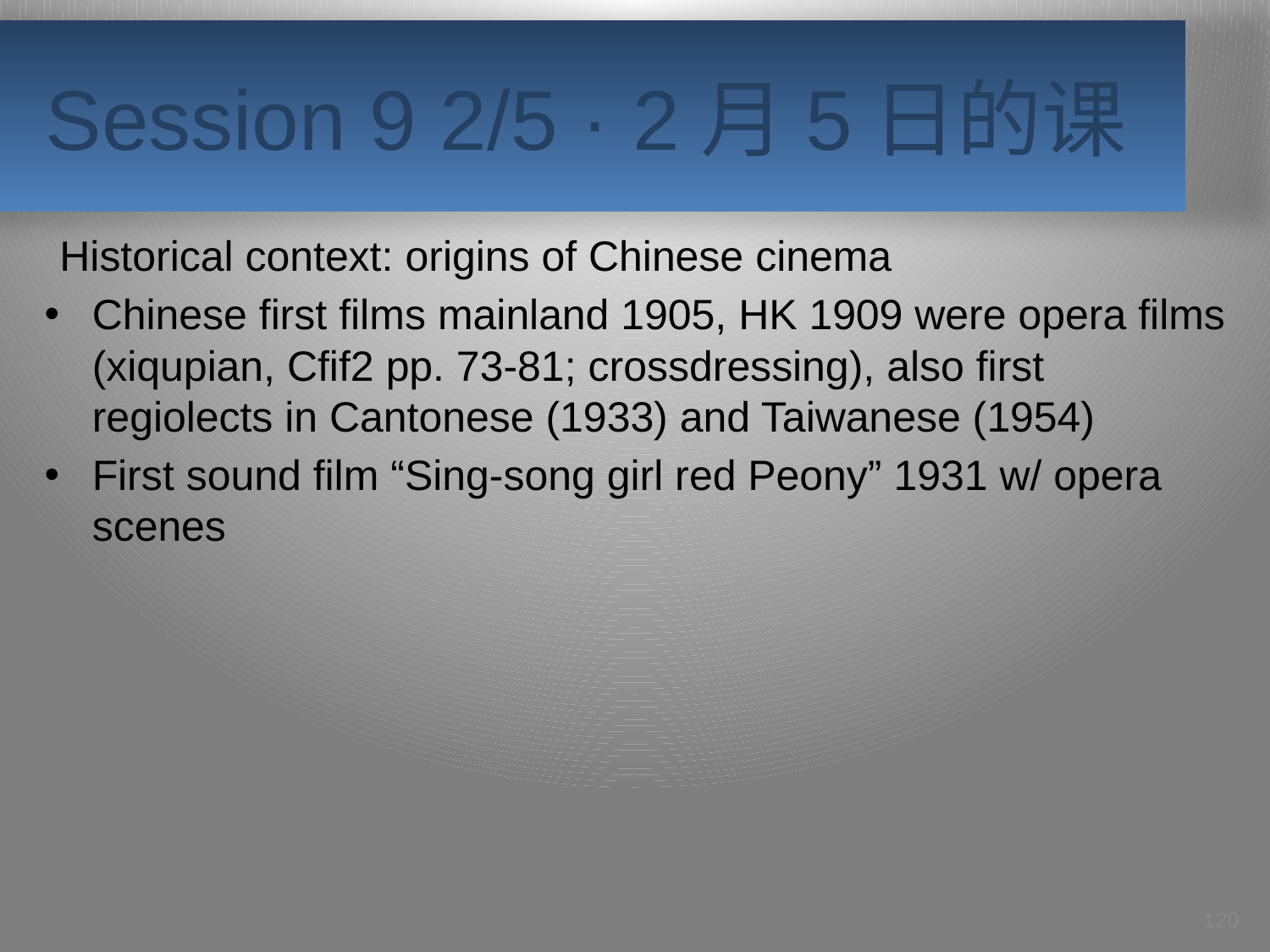

# Session 9 2/5 · 2月5日的课
Historical context: origins of Chinese cinema
Chinese first films mainland 1905, HK 1909 were opera films (xiqupian, Cfif2 pp. 73-81; crossdressing), also first regiolects in Cantonese (1933) and Taiwanese (1954)
First sound film “Sing-song girl red Peony” 1931 w/ opera scenes
120